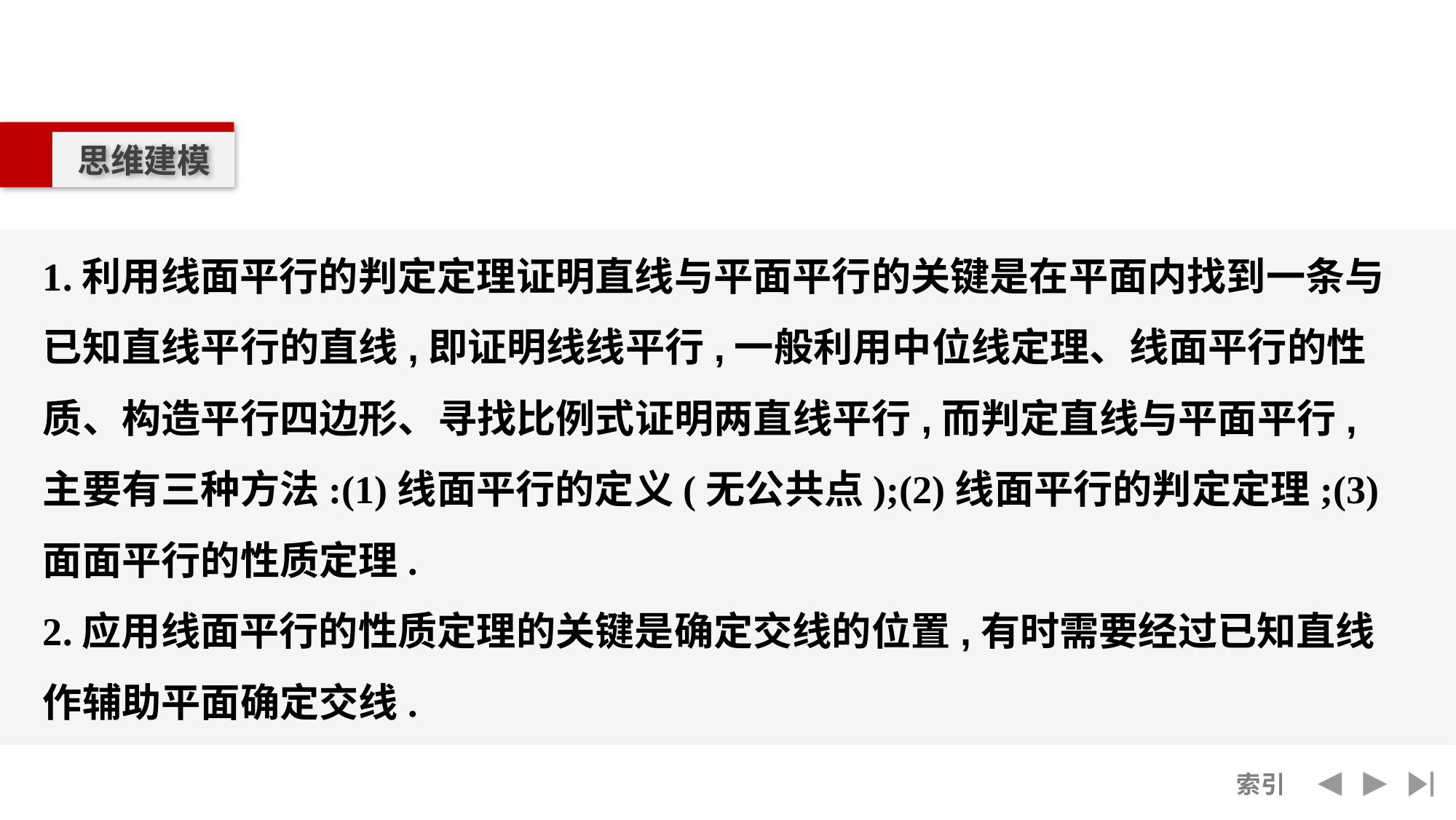

思维建模
1.利用线面平行的判定定理证明直线与平面平行的关键是在平面内找到一条与已知直线平行的直线,即证明线线平行,一般利用中位线定理、线面平行的性质、构造平行四边形、寻找比例式证明两直线平行,而判定直线与平面平行,主要有三种方法:(1)线面平行的定义(无公共点);(2)线面平行的判定定理;(3)面面平行的性质定理.
2.应用线面平行的性质定理的关键是确定交线的位置,有时需要经过已知直线作辅助平面确定交线.